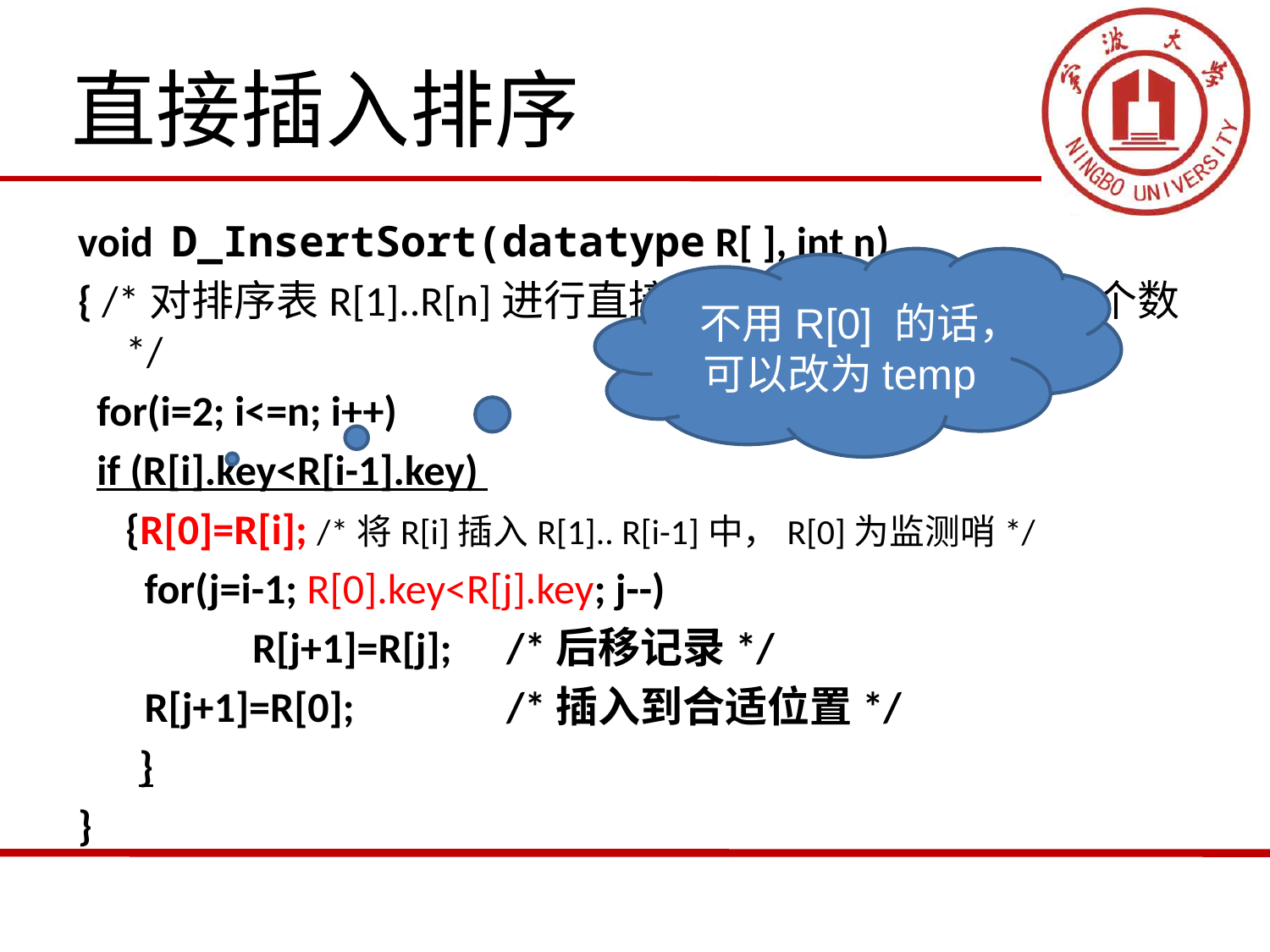

直接插入排序
void  D_InsertSort(datatype R[ ], int n)
{ /*对排序表R[1]..R[n]进行直接插入排序，n是记录的个数*/
  for(i=2; i<=n; i++)
  if (R[i].key<R[i-1].key)
     {R[0]=R[i]; /*将R[i]插入R[1].. R[i-1]中，R[0]为监测哨*/
	  for(j=i-1; R[0].key<R[j].key; j--)
		R[j+1]=R[j];   	/*后移记录*/
	  R[j+1]=R[0];       	/*插入到合适位置*/
}
}
不用R[0] 的话，可以改为temp